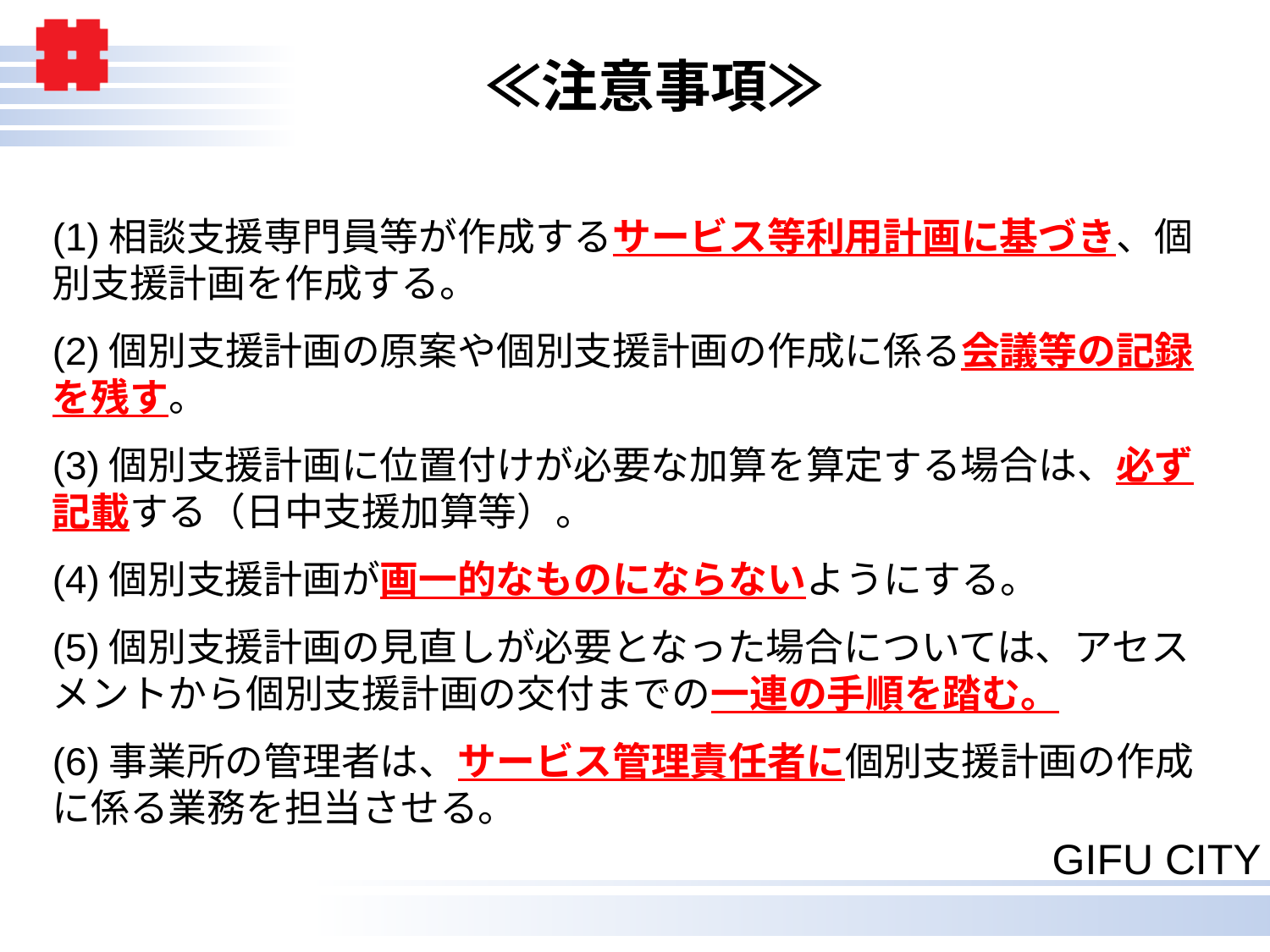

# ≪注意事項≫
(1)相談支援専門員等が作成するサービス等利用計画に基づき、個別支援計画を作成する。
(2)個別支援計画の原案や個別支援計画の作成に係る会議等の記録を残す。
(3)個別支援計画に位置付けが必要な加算を算定する場合は、必ず記載する（日中支援加算等）。
(4)個別支援計画が画一的なものにならないようにする。
(5)個別支援計画の見直しが必要となった場合については、アセスメントから個別支援計画の交付までの一連の手順を踏む。
(6)事業所の管理者は、サービス管理責任者に個別支援計画の作成に係る業務を担当させる。